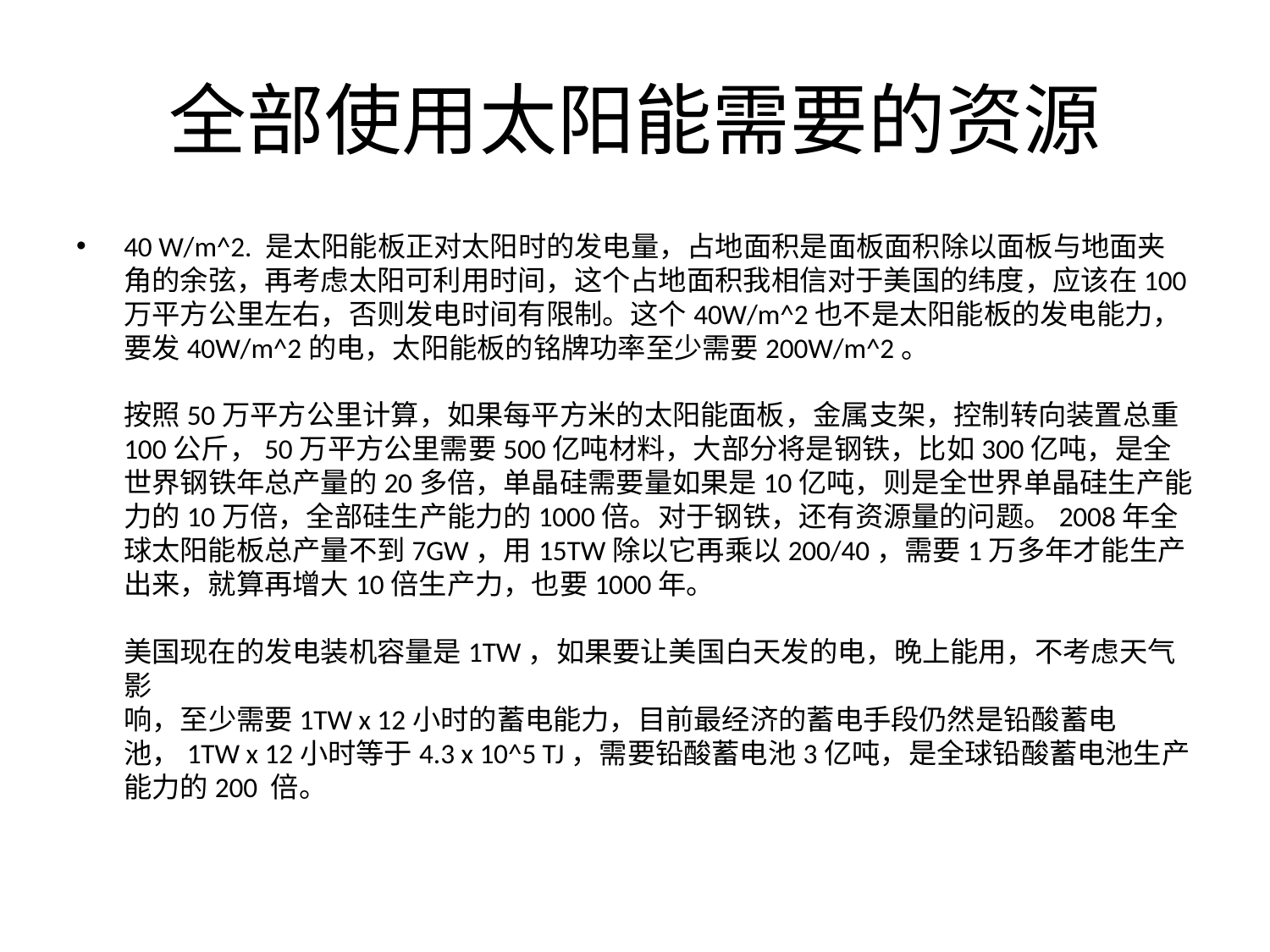

# 全部使用太阳能需要的资源
40 W/m^2. 是太阳能板正对太阳时的发电量，占地面积是面板面积除以面板与地面夹角的余弦，再考虑太阳可利用时间，这个占地面积我相信对于美国的纬度，应该在100万平方公里左右，否则发电时间有限制。这个40W/m^2也不是太阳能板的发电能力，要发40W/m^2的电，太阳能板的铭牌功率至少需要200W/m^2。
按照50万平方公里计算，如果每平方米的太阳能面板，金属支架，控制转向装置总重100公斤，50万平方公里需要500亿吨材料，大部分将是钢铁，比如300亿吨，是全世界钢铁年总产量的20多倍，单晶硅需要量如果是10亿吨，则是全世界单晶硅生产能力的10万倍，全部硅生产能力的1000倍。对于钢铁，还有资源量的问题。2008年全球太阳能板总产量不到7GW，用15TW除以它再乘以200/40，需要1万多年才能生产出来，就算再增大10倍生产力，也要1000年。
美国现在的发电装机容量是1TW，如果要让美国白天发的电，晚上能用，不考虑天气影
响，至少需要1TW x 12小时的蓄电能力，目前最经济的蓄电手段仍然是铅酸蓄电池，1TW x 12小时等于4.3 x 10^5 TJ，需要铅酸蓄电池3亿吨，是全球铅酸蓄电池生产能力的200 倍。